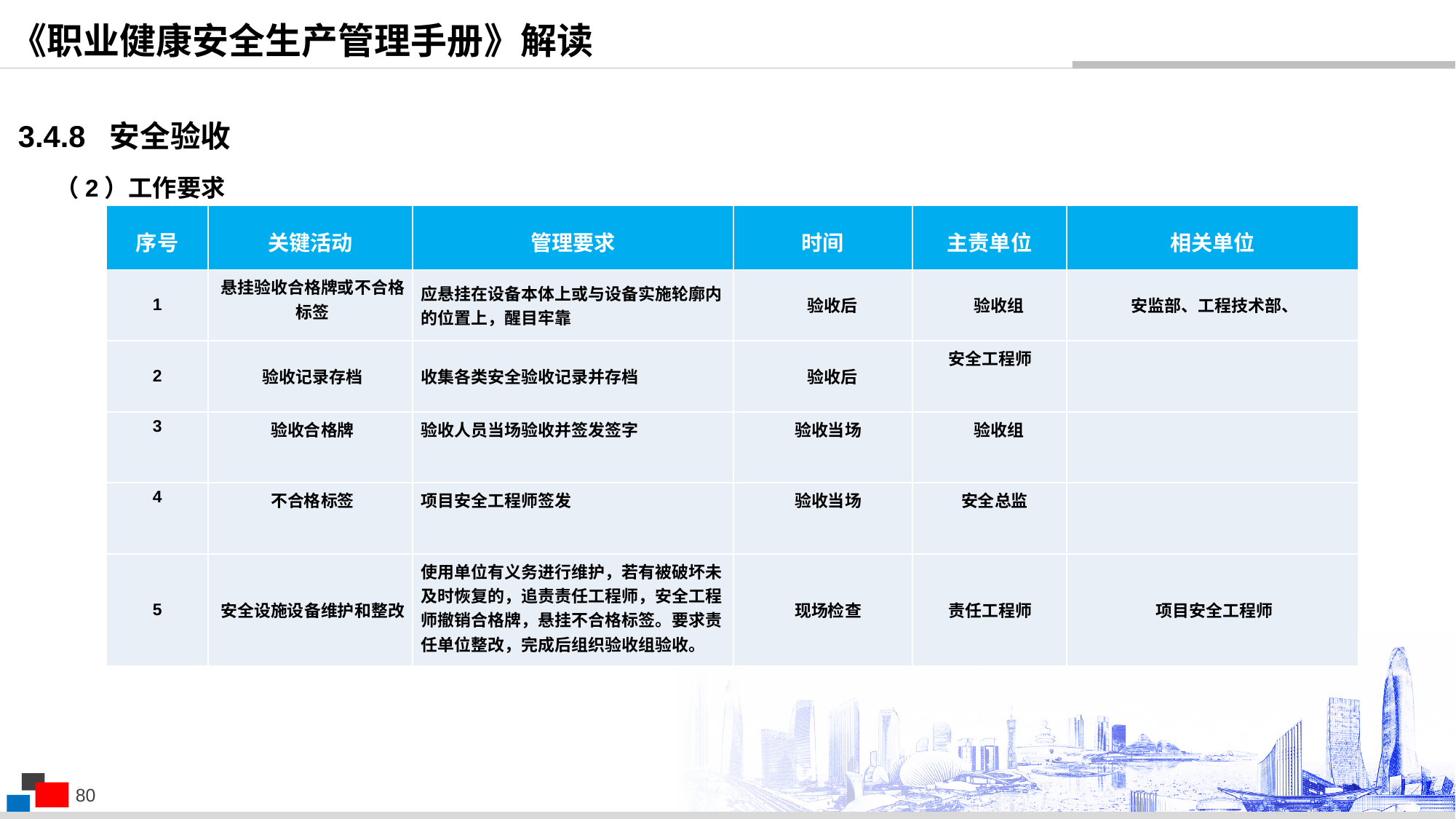

《职业健康安全生产管理手册》解读
3.4.8  安全验收
（2）工作要求
| 序号 | 关键活动 | 管理要求 | 时间 | 主责单位 | 相关单位 |
| --- | --- | --- | --- | --- | --- |
| 1 | 悬挂验收合格牌或不合格标签 | 应悬挂在设备本体上或与设备实施轮廓内的位置上，醒目牢靠 | 验收后 | 验收组 | 安监部、工程技术部、 |
| 2 | 验收记录存档 | 收集各类安全验收记录并存档 | 验收后 | 安全工程师 |  |
| 3 | 验收合格牌 | 验收人员当场验收并签发签字 | 验收当场 | 验收组 |  |
| 4 | 不合格标签 | 项目安全工程师签发 | 验收当场 | 安全总监 |  |
| 5 | 安全设施设备维护和整改 | 使用单位有义务进行维护，若有被破坏未及时恢复的，追责责任工程师，安全工程师撤销合格牌，悬挂不合格标签。要求责任单位整改，完成后组织验收组验收。 | 现场检查 | 责任工程师 | 项目安全工程师 |